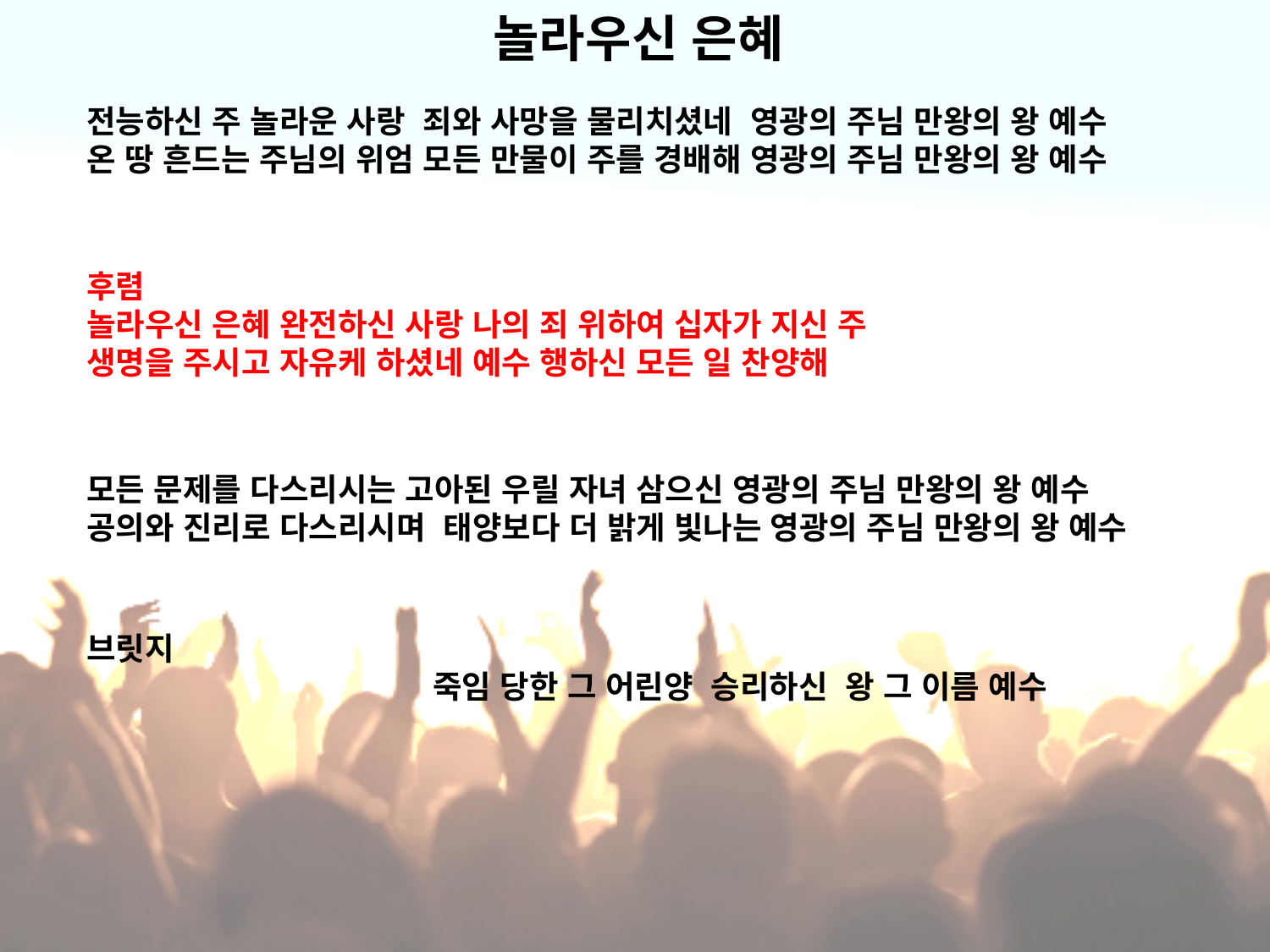

# 놀라우신 은혜
전능하신 주 놀라운 사랑  죄와 사망을 물리치셨네  영광의 주님 만왕의 왕 예수
온 땅 흔드는 주님의 위엄 모든 만물이 주를 경배해 영광의 주님 만왕의 왕 예수

후렴
놀라우신 은혜 완전하신 사랑 나의 죄 위하여 십자가 지신 주
생명을 주시고 자유케 하셨네 예수 행하신 모든 일 찬양해

모든 문제를 다스리시는 고아된 우릴 자녀 삼으신 영광의 주님 만왕의 왕 예수
공의와 진리로 다스리시며  태양보다 더 밝게 빛나는 영광의 주님 만왕의 왕 예수
브릿지                                                                                                                                                          죽임 당한 그 어린양  승리하신  왕 그 이름 예수